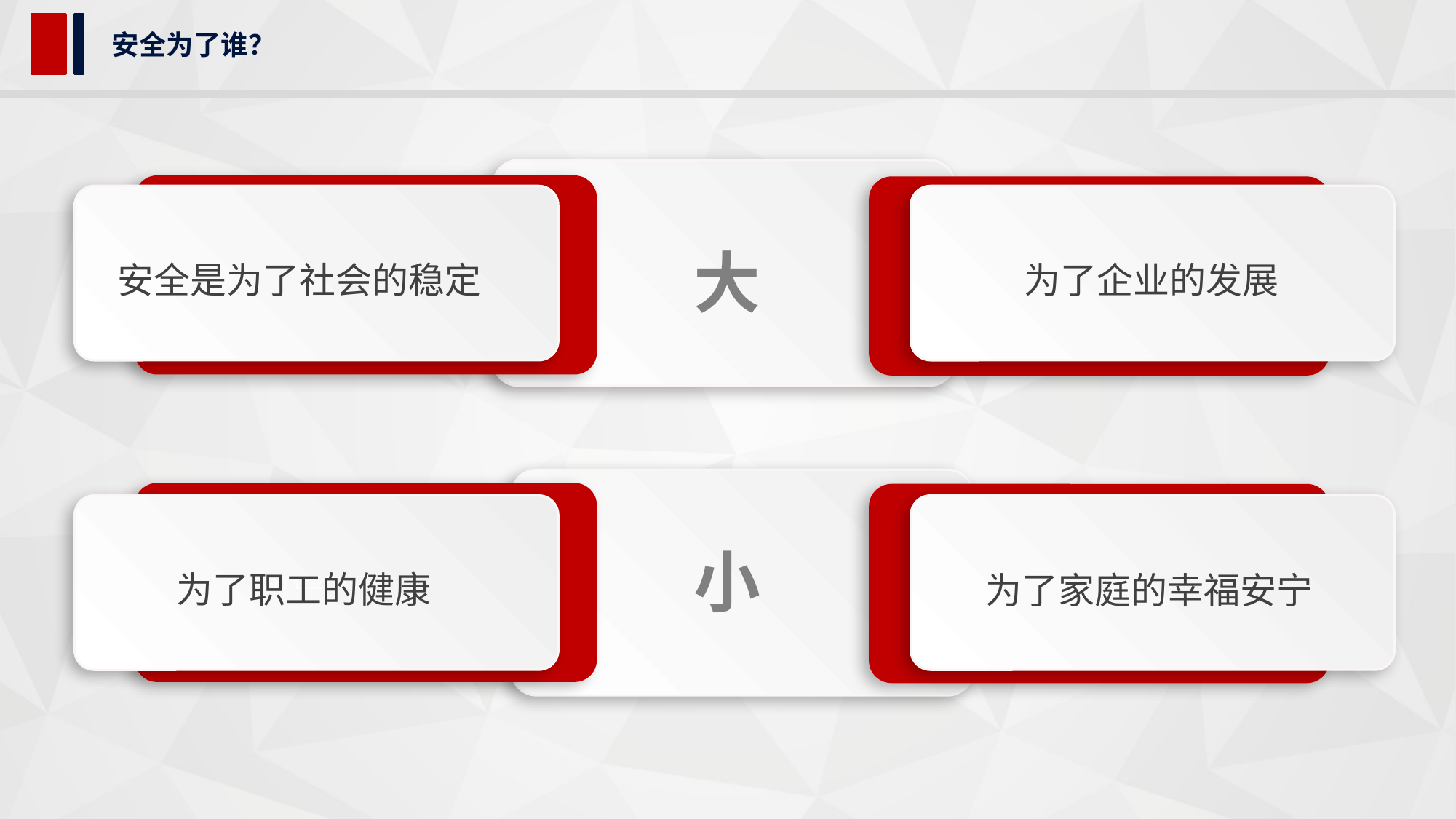

安全为了谁？

大
安全是为了社会的稳定
为了企业的发展

为了企业的发展

小
为了职工的健康
为了家庭的幸福安宁